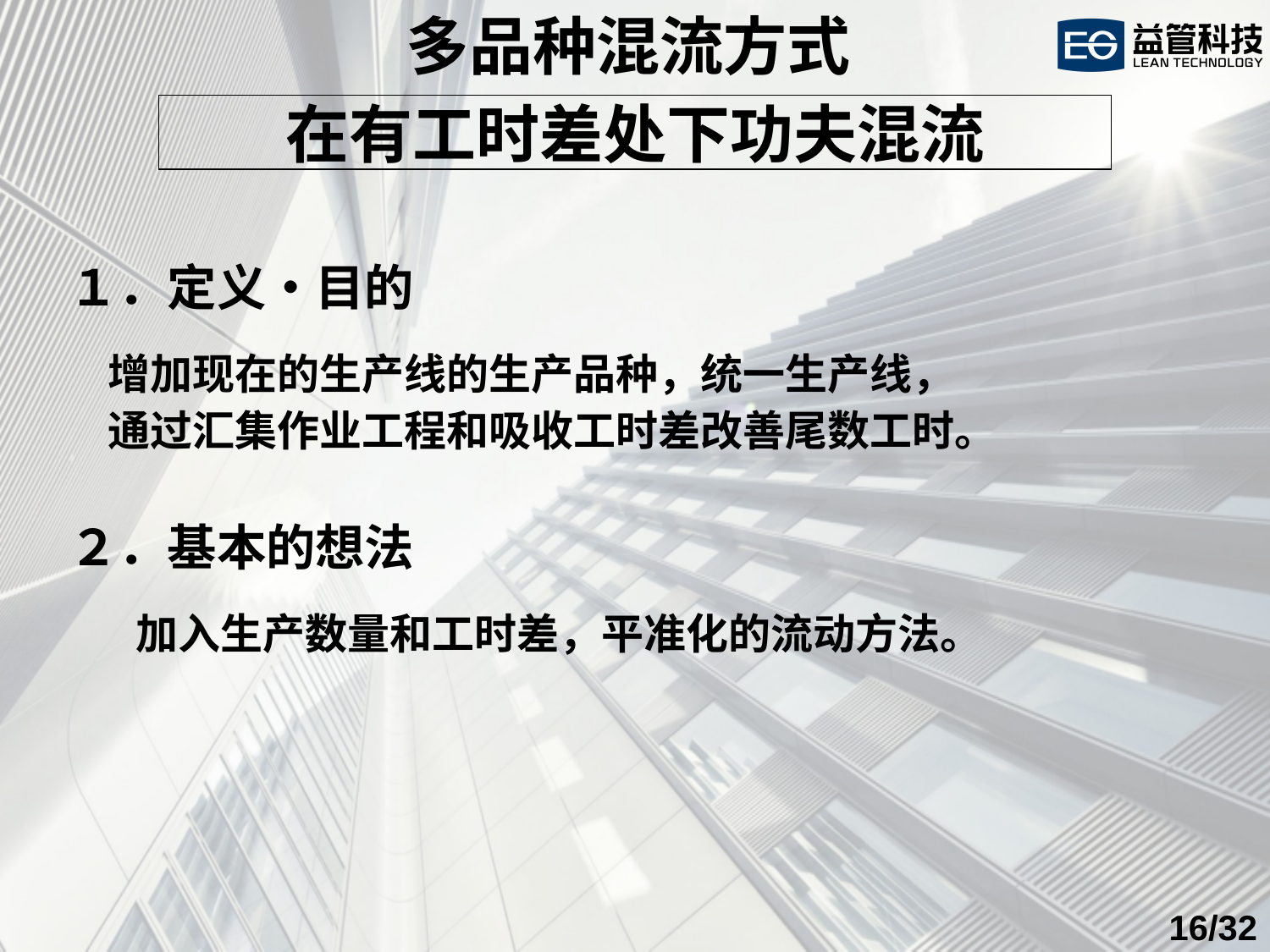

多品种混流方式
在有工时差处下功夫混流
１．定义・目的
增加现在的生产线的生产品种，统一生产线，
通过汇集作业工程和吸收工时差改善尾数工时。
２．基本的想法
加入生产数量和工时差，平准化的流动方法。
16/32